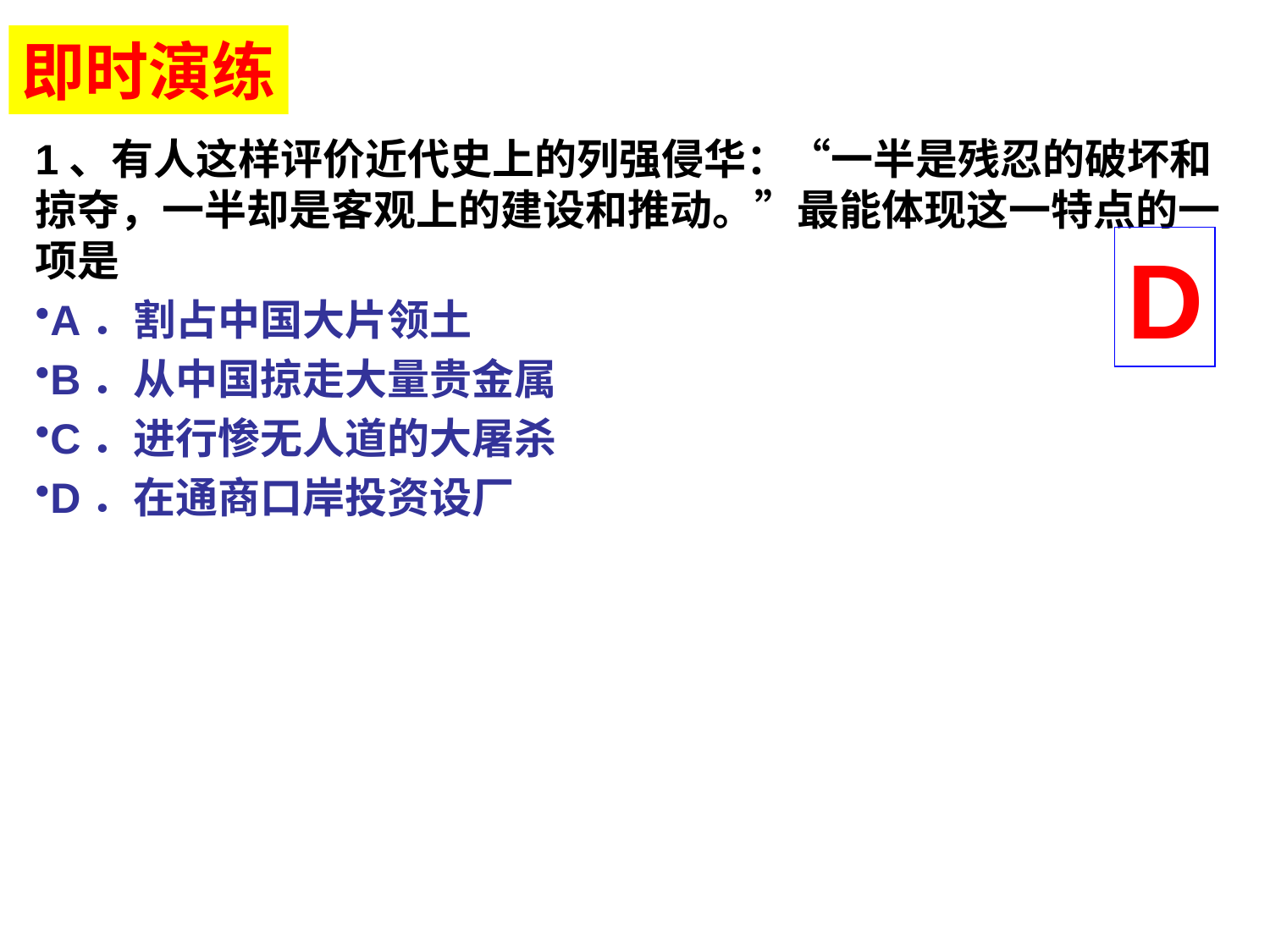

即时演练
1、有人这样评价近代史上的列强侵华：“一半是残忍的破坏和掠夺，一半却是客观上的建设和推动。”最能体现这一特点的一项是
A．割占中国大片领土
B．从中国掠走大量贵金属
C．进行惨无人道的大屠杀
D．在通商口岸投资设厂
D